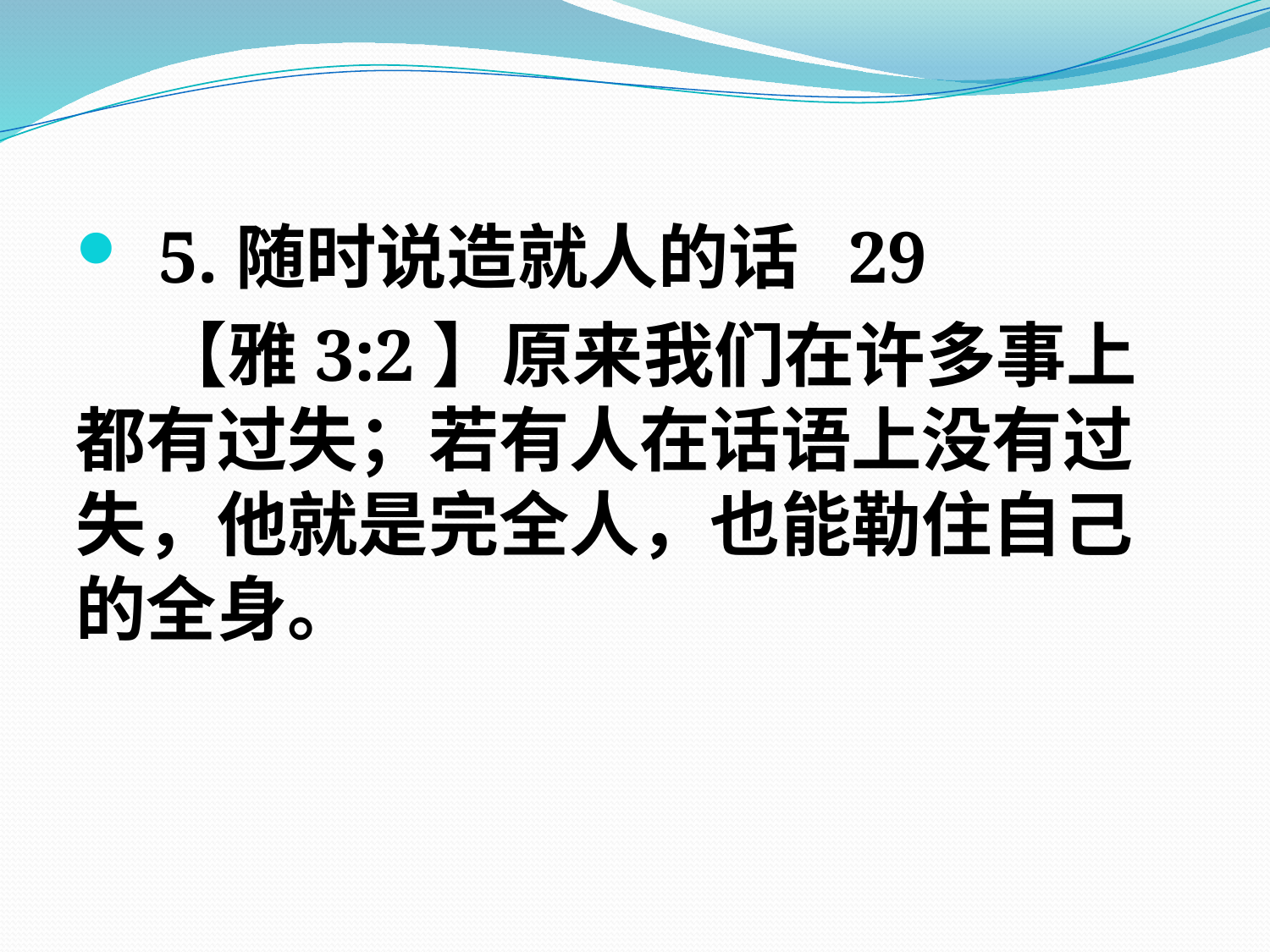

5.随时说造就人的话  29
    【雅3:2】原来我们在许多事上都有过失；若有人在话语上没有过失，他就是完全人，也能勒住自己的全身。